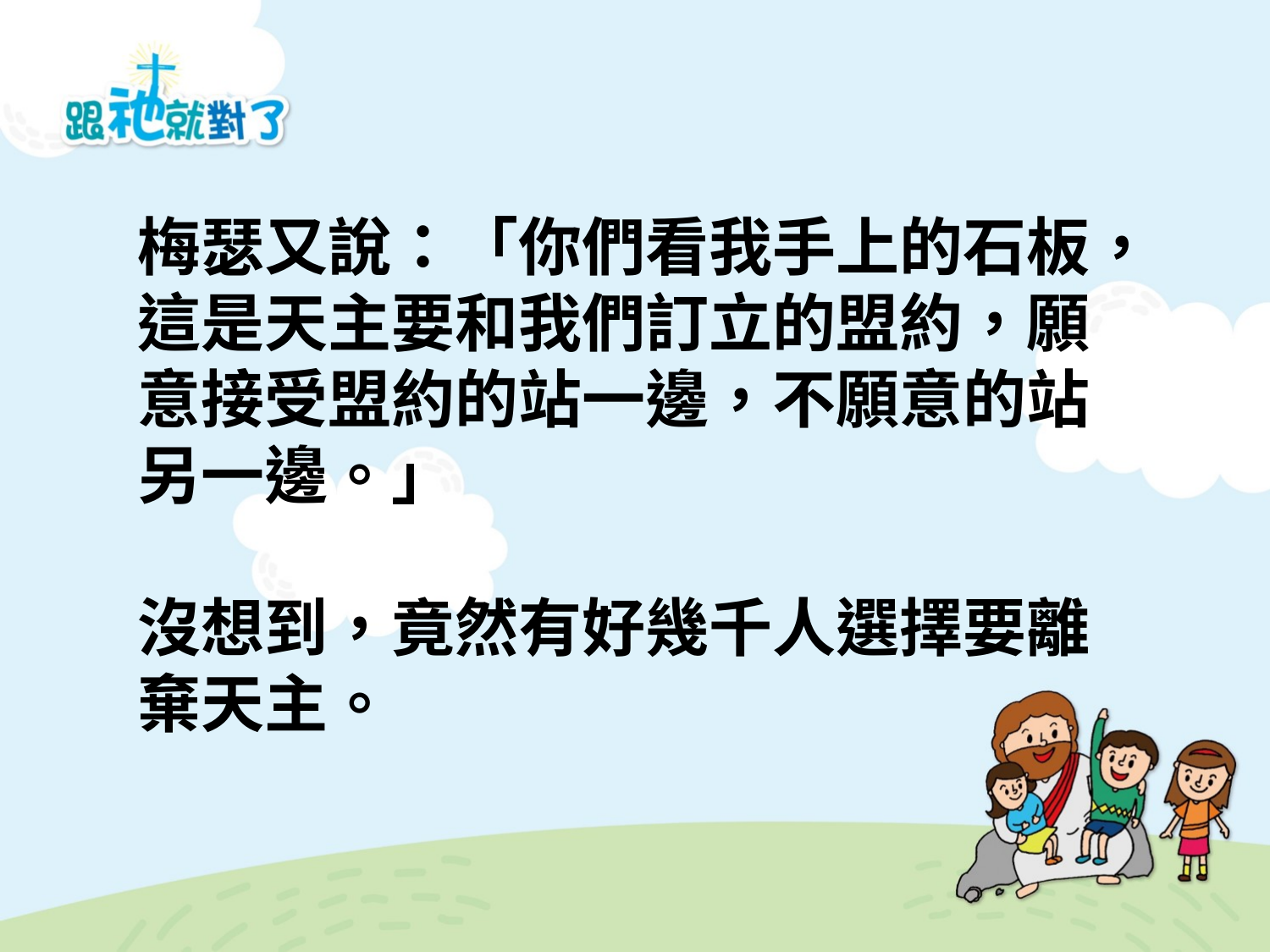

梅瑟又說：「你們看我手上的石板，這是天主要和我們訂立的盟約，願意接受盟約的站一邊，不願意的站另一邊。」

沒想到，竟然有好幾千人選擇要離棄天主。